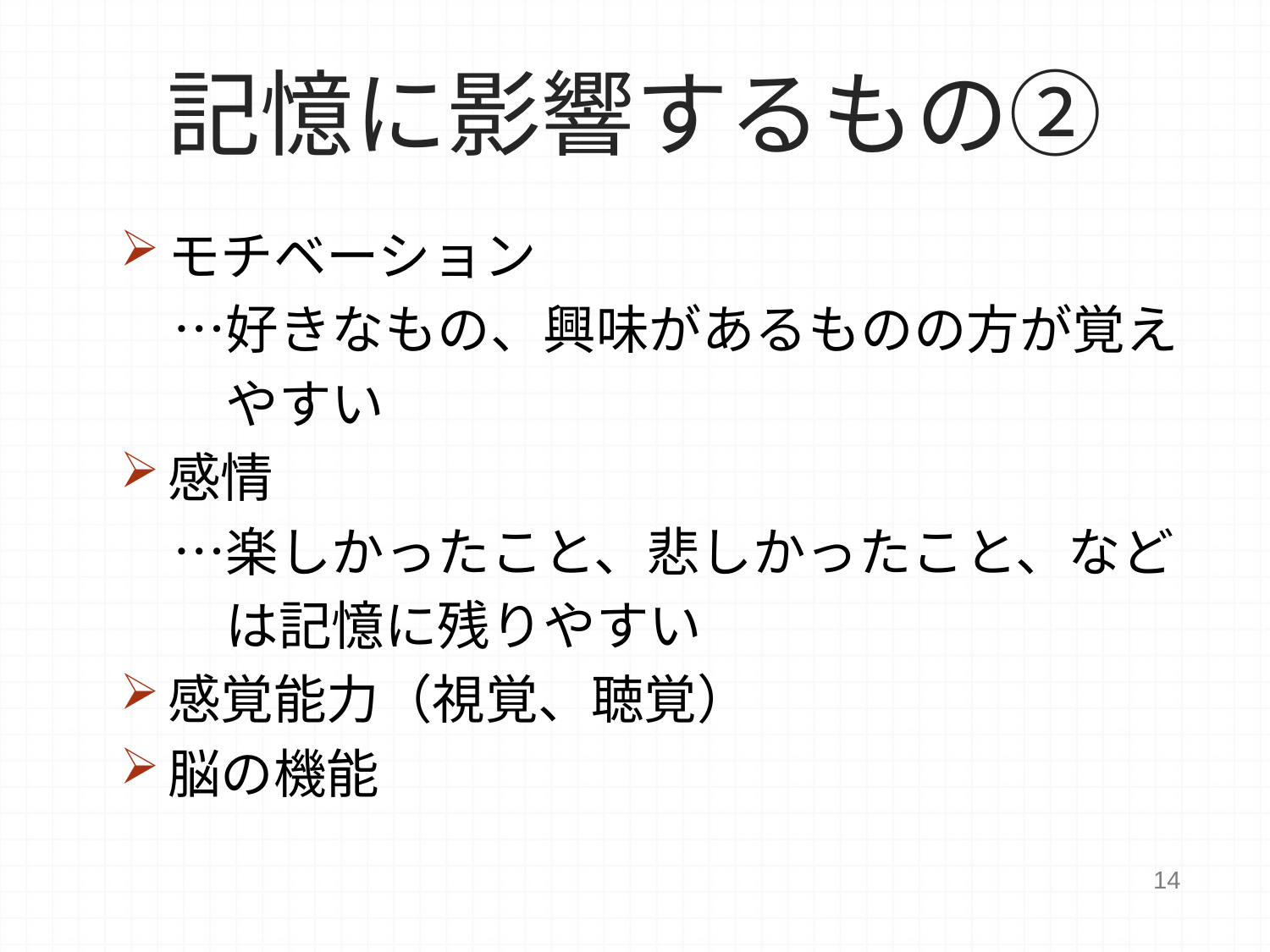

# 記憶に影響するもの②
モチベーション
　…好きなもの、興味があるものの方が覚え
　　やすい
感情
　…楽しかったこと、悲しかったこと、など
　　は記憶に残りやすい
感覚能力（視覚、聴覚）
脳の機能
14